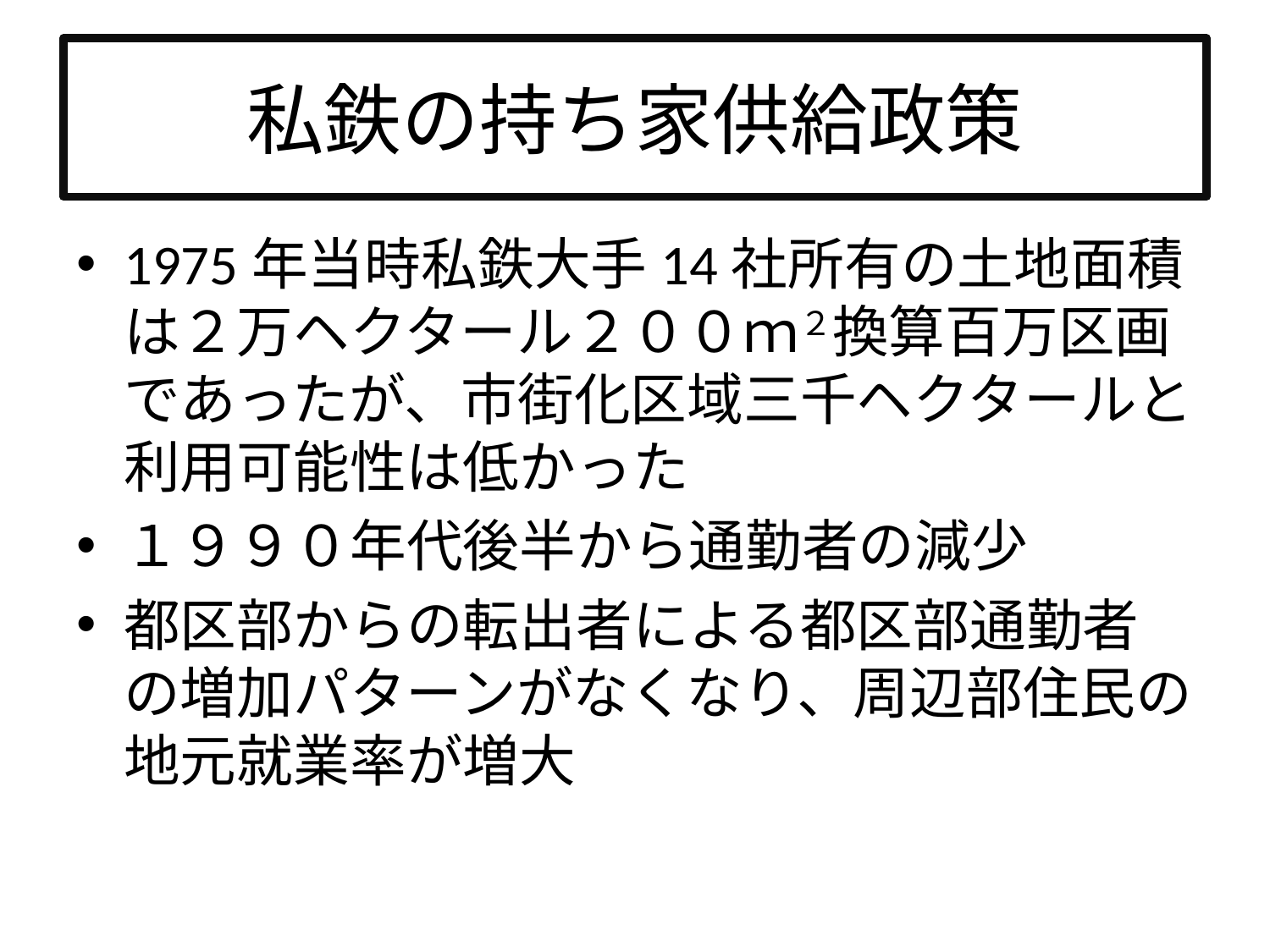

# 私鉄の持ち家供給政策
1975年当時私鉄大手14社所有の土地面積は２万ヘクタール２００ｍ２換算百万区画であったが、市街化区域三千ヘクタールと利用可能性は低かった
１９９０年代後半から通勤者の減少
都区部からの転出者による都区部通勤者の増加パターンがなくなり、周辺部住民の地元就業率が増大